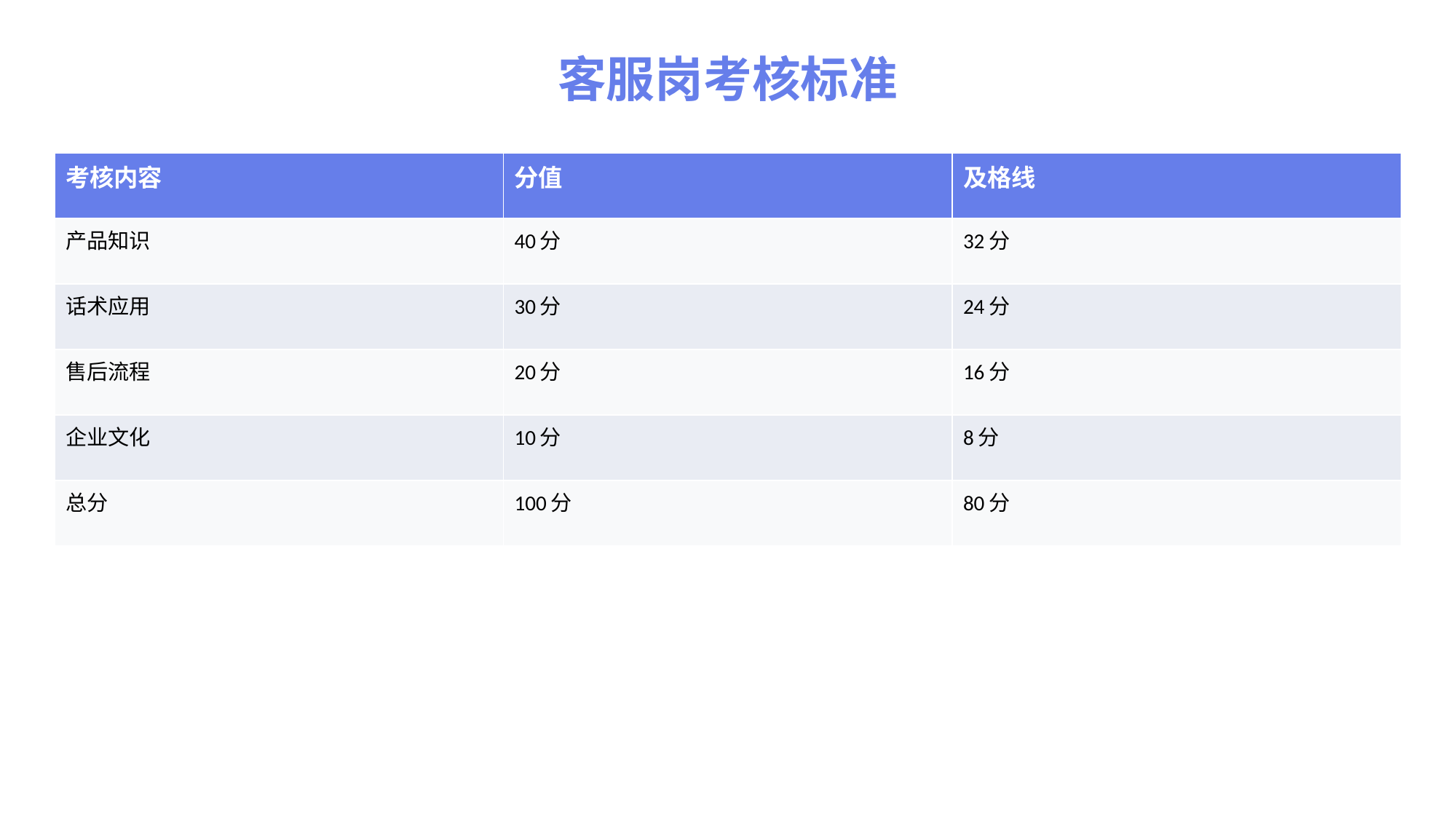

客服岗考核标准
| 考核内容 | 分值 | 及格线 |
| --- | --- | --- |
| 产品知识 | 40分 | 32分 |
| 话术应用 | 30分 | 24分 |
| 售后流程 | 20分 | 16分 |
| 企业文化 | 10分 | 8分 |
| 总分 | 100分 | 80分 |